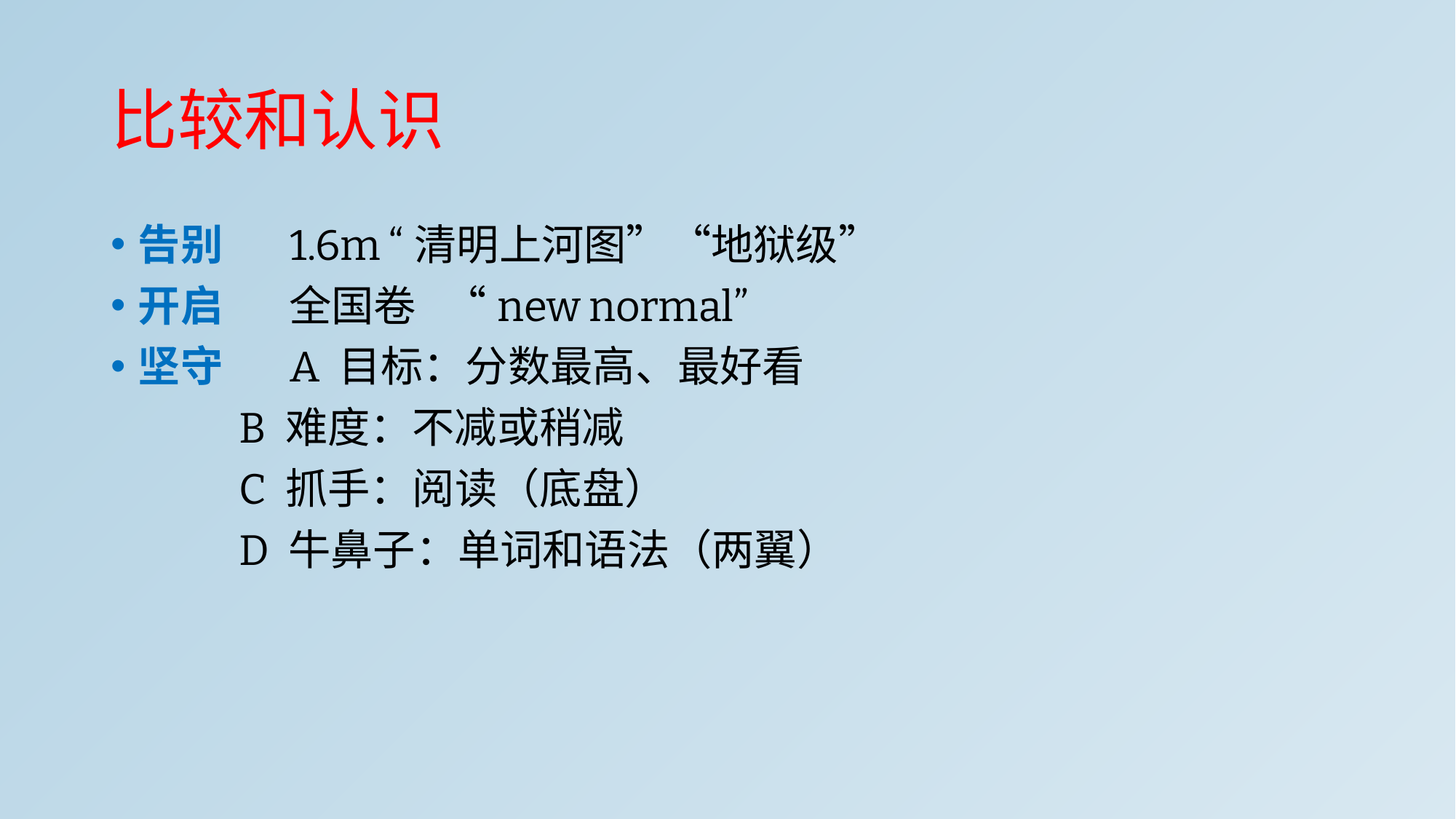

# 比较和认识
告别      1.6m “清明上河图”“地狱级”
开启       全国卷   “new normal”
坚守      A 目标：分数最高、最好看
               B 难度：不减或稍减
               C 抓手：阅读（底盘）
               D 牛鼻子：单词和语法（两翼）